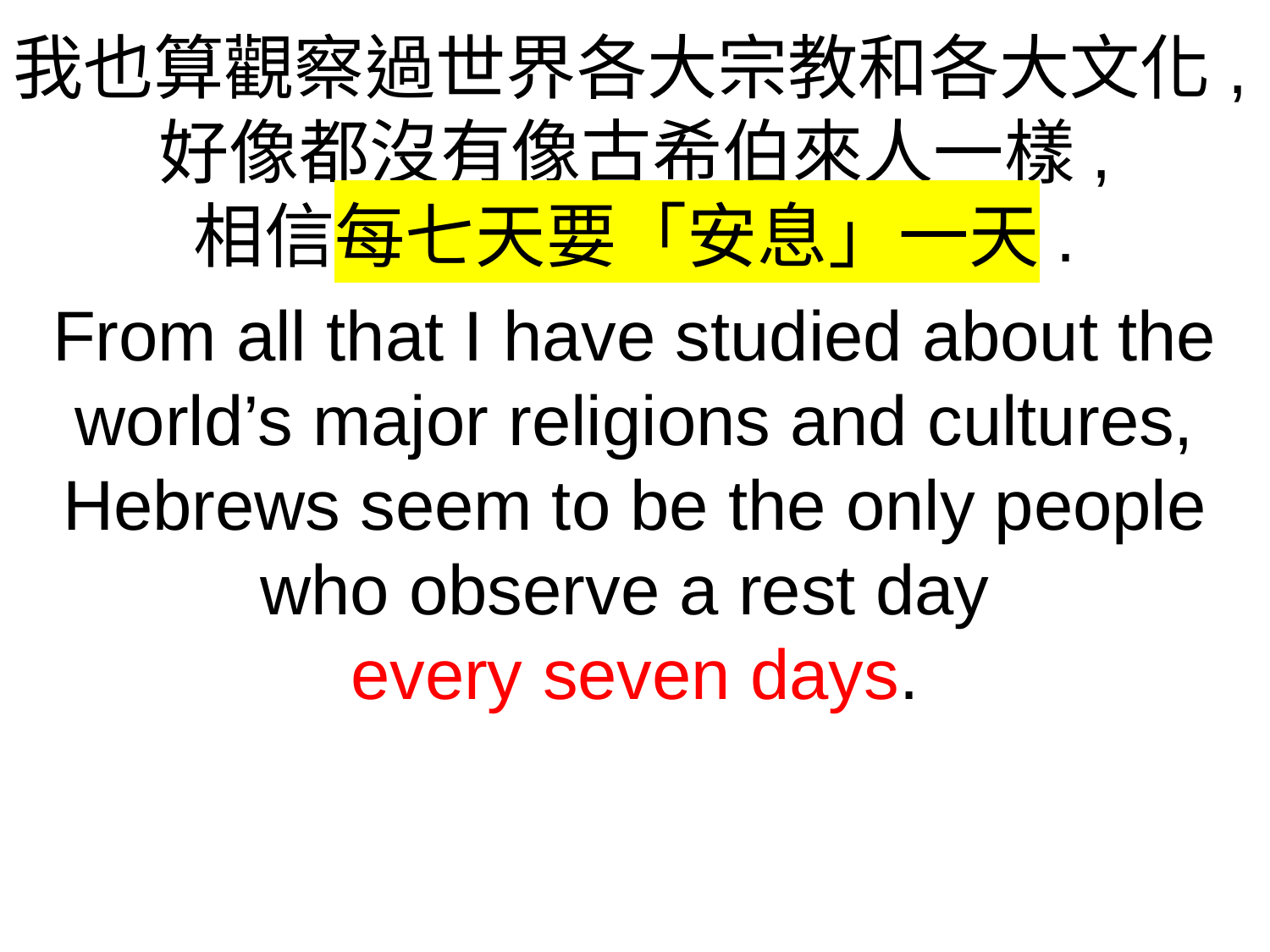

我也算觀察過世界各大宗教和各大文化,好像都沒有像古希伯來人一樣,
相信每七天要「安息」一天.
From all that I have studied about the world’s major religions and cultures, Hebrews seem to be the only people who observe a rest day
every seven days.